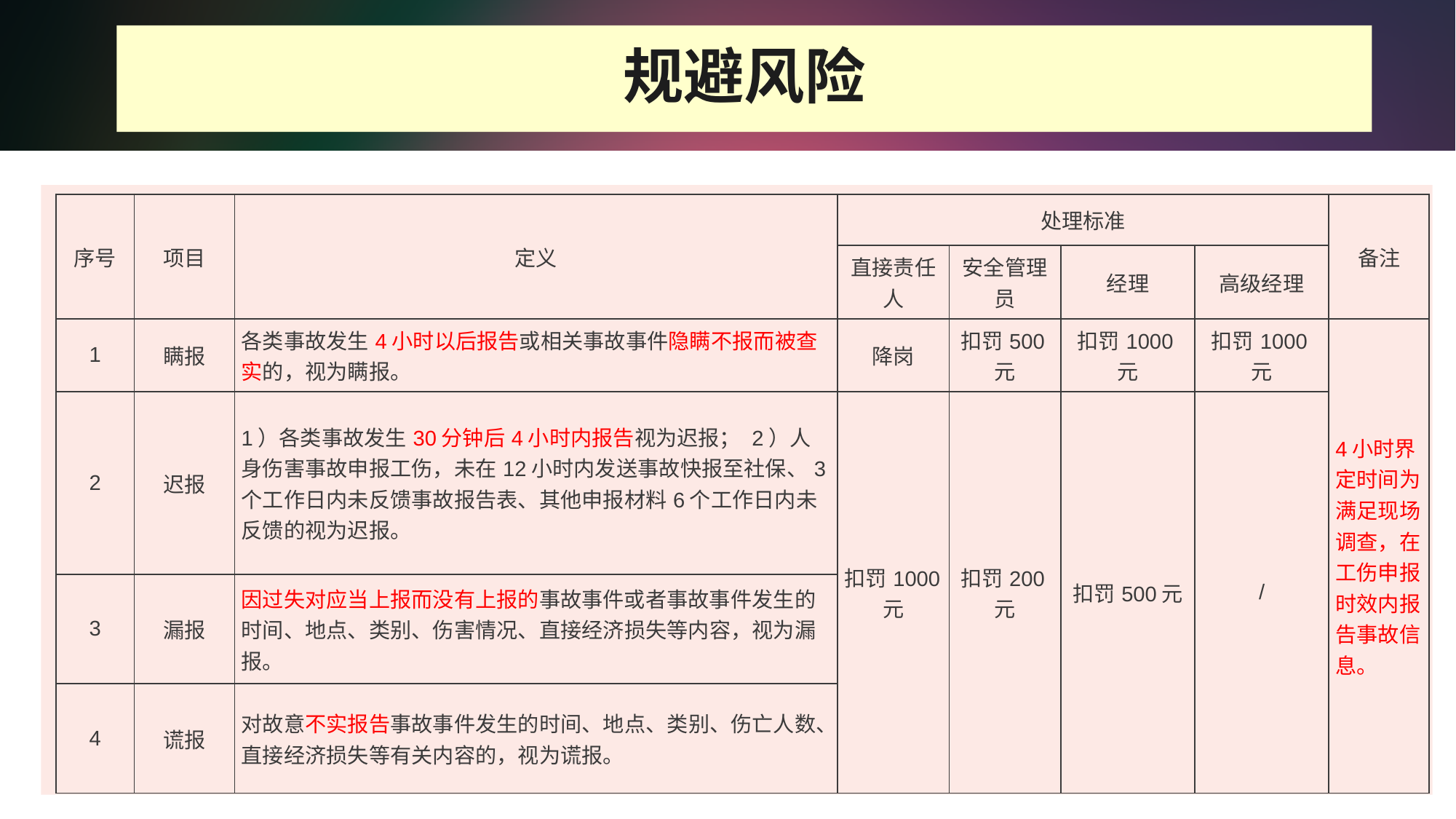

规避风险

| 序号 | 项目 | 定义 | 处理标准 |  |  |  | 备注 |
| --- | --- | --- | --- | --- | --- | --- | --- |
|  |  |  | 直接责任人 | 安全管理员 | 经理 | 高级经理 |  |
| 1 | 瞒报 | 各类事故发生4小时以后报告或相关事故事件隐瞒不报而被查实的，视为瞒报。 | 降岗 | 扣罚500元 | 扣罚1000元 | 扣罚1000元 | 4小时界定时间为满足现场调查，在工伤申报时效内报告事故信息。 |
| 2 | 迟报 | 1）各类事故发生30分钟后4小时内报告视为迟报； 2）人身伤害事故申报工伤，未在12小时内发送事故快报至社保、3个工作日内未反馈事故报告表、其他申报材料6个工作日内未反馈的视为迟报。 | 扣罚1000元 | 扣罚200元 | 扣罚500元 | / |  |
| 3 | 漏报 | 因过失对应当上报而没有上报的事故事件或者事故事件发生的时间、地点、类别、伤害情况、直接经济损失等内容，视为漏报。 |  |  |  |  |  |
| 4 | 谎报 | 对故意不实报告事故事件发生的时间、地点、类别、伤亡人数、直接经济损失等有关内容的，视为谎报。 |  |  |  |  |  |